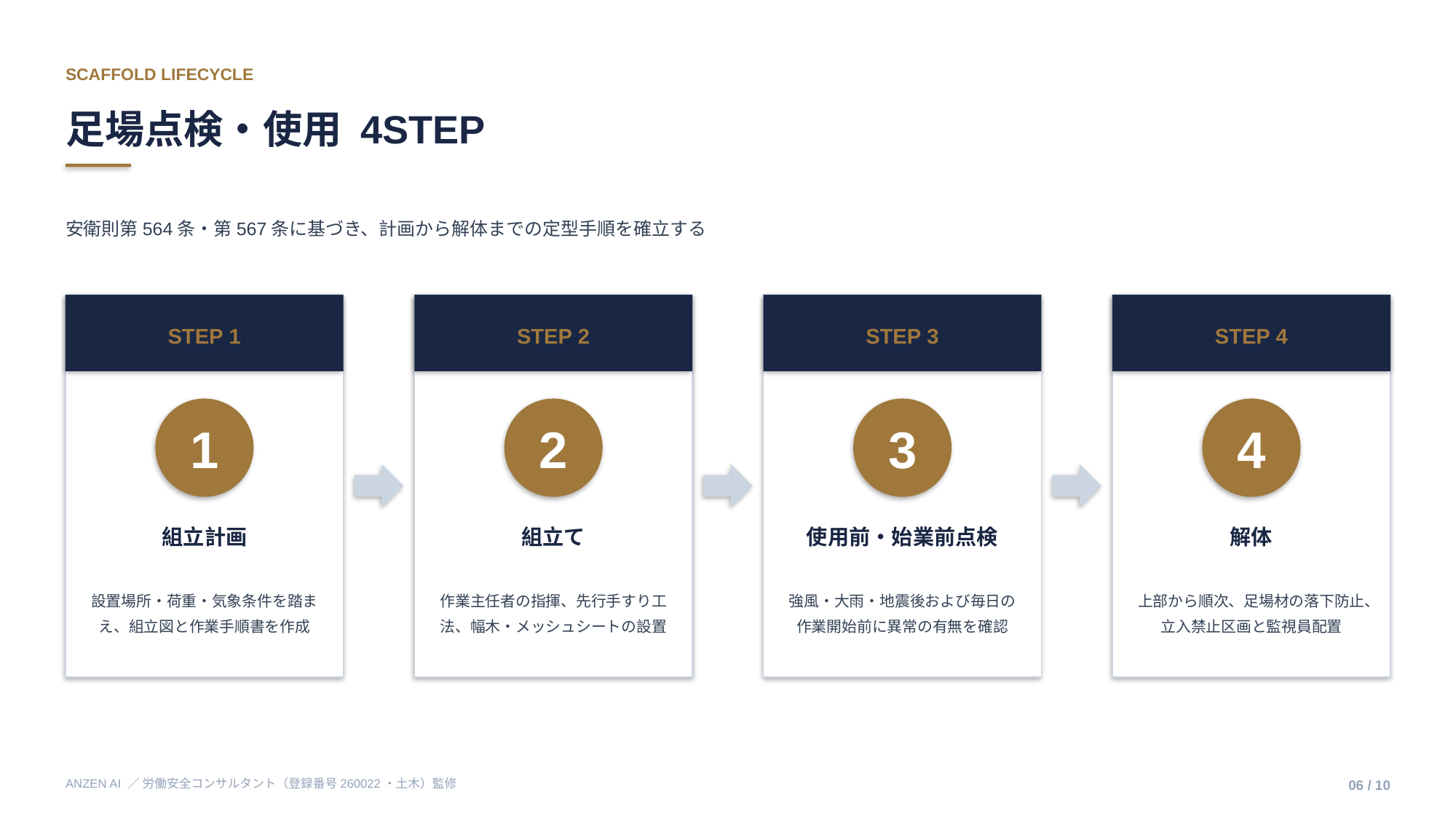

SCAFFOLD LIFECYCLE
足場点検・使用 4STEP

安衛則第564条・第567条に基づき、計画から解体までの定型手順を確立する

STEP 1

STEP 2

STEP 3

STEP 4
1
2
3
4

組立計画
組立て
使用前・始業前点検
解体
設置場所・荷重・気象条件を踏まえ、組立図と作業手順書を作成
作業主任者の指揮、先行手すり工法、幅木・メッシュシートの設置
強風・大雨・地震後および毎日の作業開始前に異常の有無を確認
上部から順次、足場材の落下防止、立入禁止区画と監視員配置
ANZEN AI ／ 労働安全コンサルタント（登録番号260022・土木）監修
06 / 10